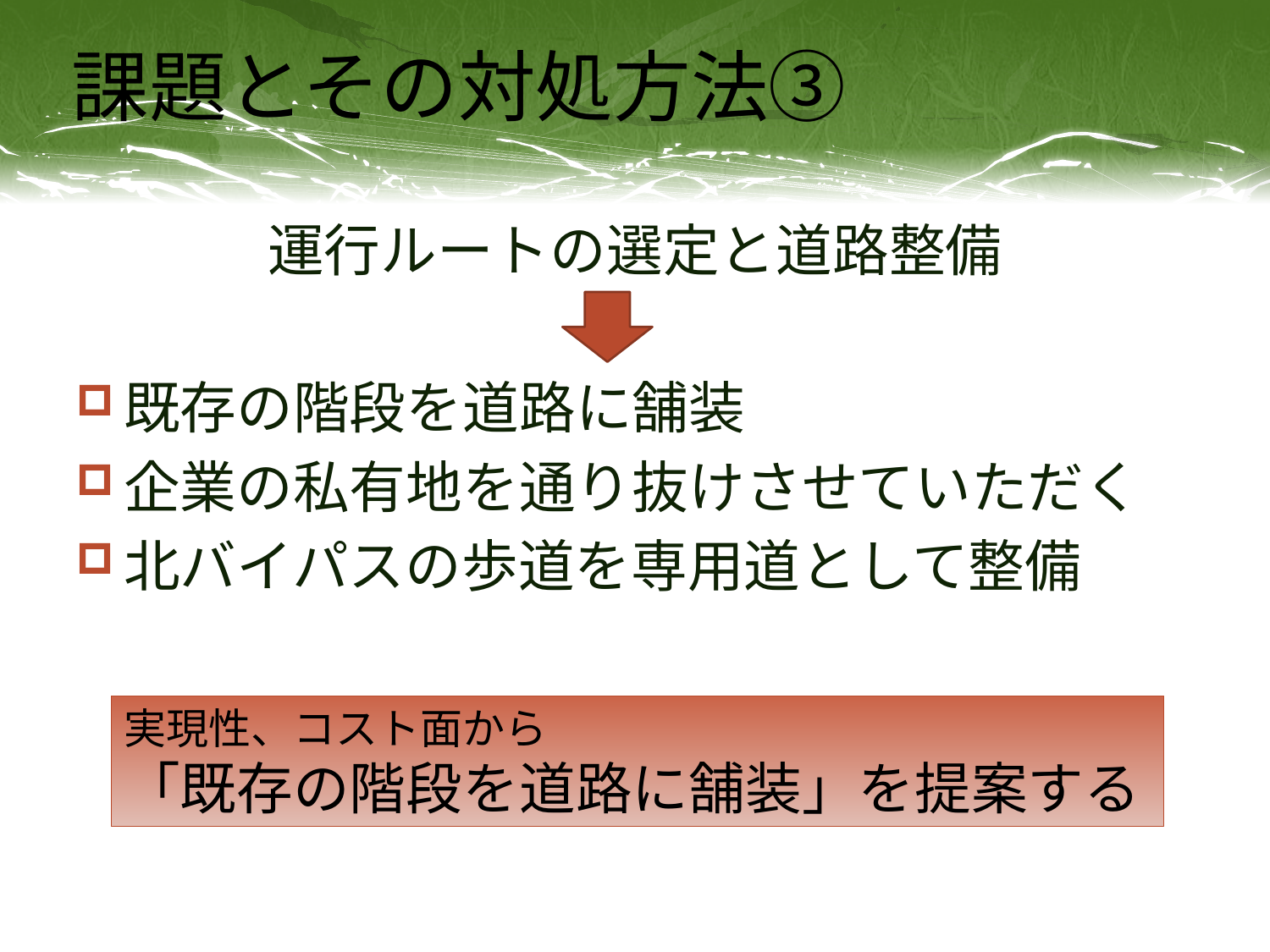

# 課題とその対処方法③
運行ルートの選定と道路整備

既存の階段を道路に舗装
企業の私有地を通り抜けさせていただく
北バイパスの歩道を専用道として整備

実現性、コスト面から
「既存の階段を道路に舗装」を提案する